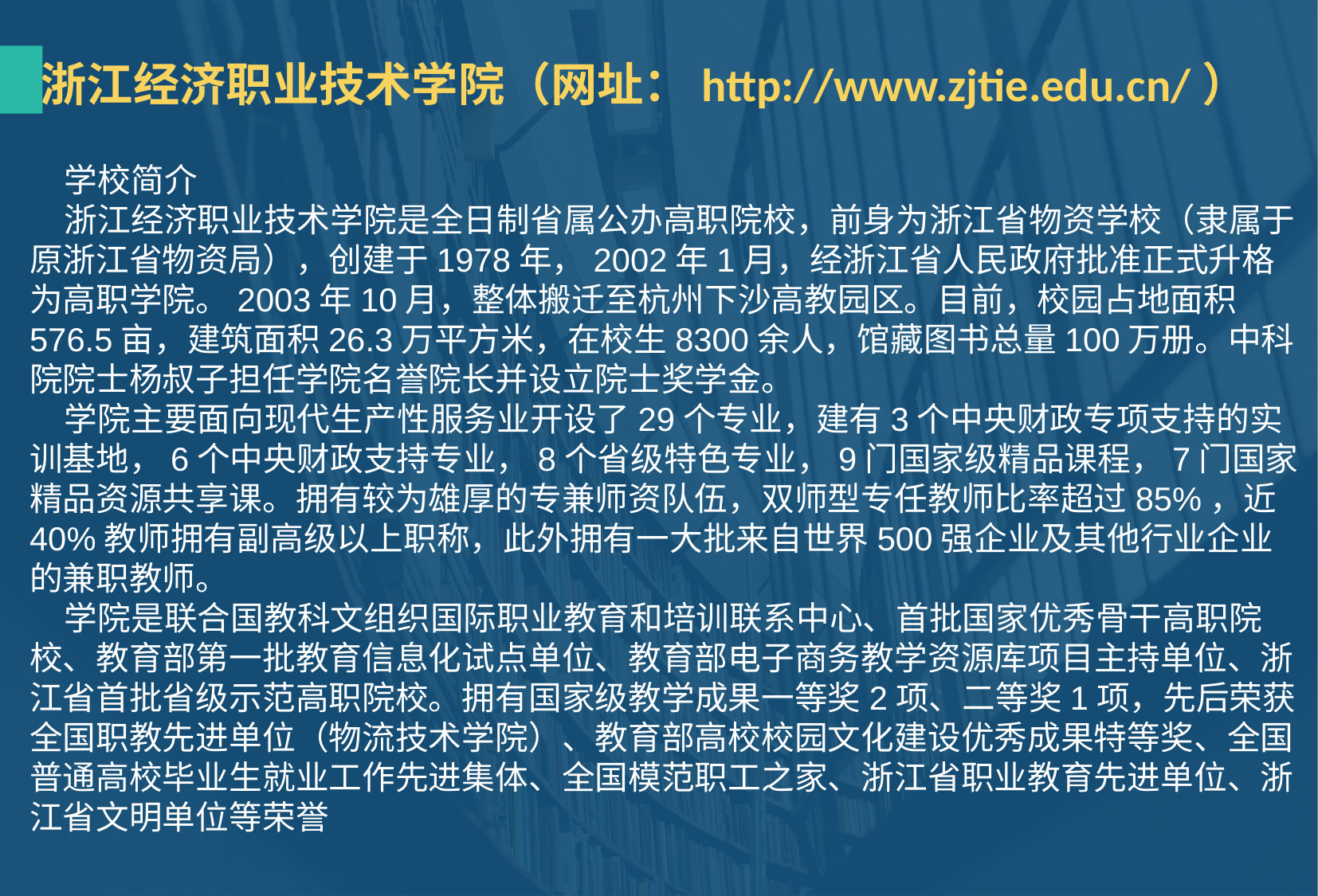

浙江经济职业技术学院（网址：http://www.zjtie.edu.cn/）
学校简介
浙江经济职业技术学院是全日制省属公办高职院校，前身为浙江省物资学校（隶属于原浙江省物资局），创建于1978年，2002年1月，经浙江省人民政府批准正式升格为高职学院。2003年10月，整体搬迁至杭州下沙高教园区。目前，校园占地面积576.5亩，建筑面积26.3万平方米，在校生8300余人，馆藏图书总量100万册。中科院院士杨叔子担任学院名誉院长并设立院士奖学金。
学院主要面向现代生产性服务业开设了29个专业，建有3个中央财政专项支持的实训基地，6个中央财政支持专业，8个省级特色专业，9门国家级精品课程，7门国家精品资源共享课。拥有较为雄厚的专兼师资队伍，双师型专任教师比率超过85%，近40%教师拥有副高级以上职称，此外拥有一大批来自世界500强企业及其他行业企业的兼职教师。
学院是联合国教科文组织国际职业教育和培训联系中心、首批国家优秀骨干高职院校、教育部第一批教育信息化试点单位、教育部电子商务教学资源库项目主持单位、浙江省首批省级示范高职院校。拥有国家级教学成果一等奖2项、二等奖1项，先后荣获全国职教先进单位（物流技术学院）、教育部高校校园文化建设优秀成果特等奖、全国普通高校毕业生就业工作先进集体、全国模范职工之家、浙江省职业教育先进单位、浙江省文明单位等荣誉